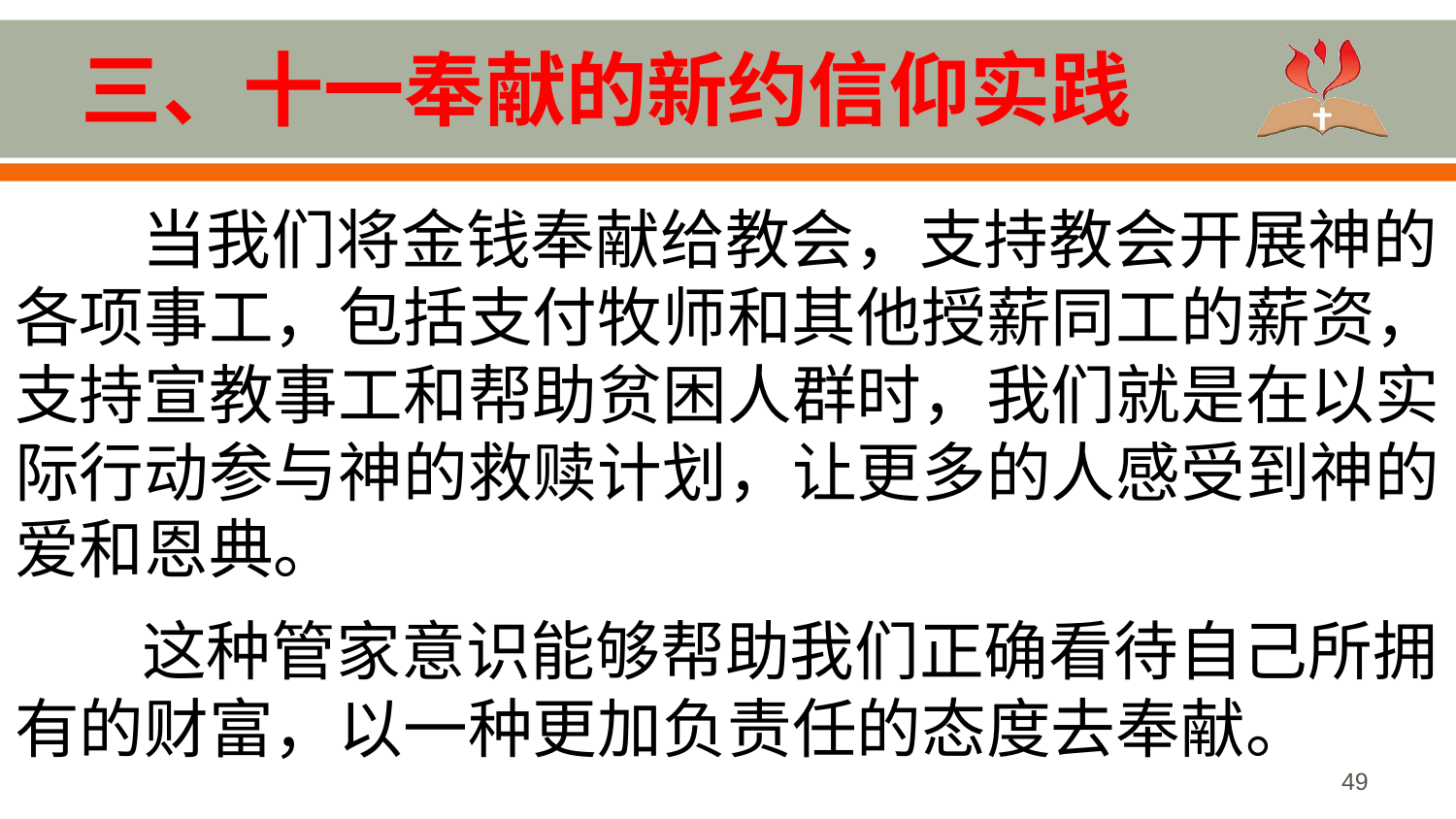

# 三、十一奉献的新约信仰实践
当我们将金钱奉献给教会，支持教会开展神的各项事工，包括支付牧师和其他授薪同工的薪资，支持宣教事工和帮助贫困人群时，我们就是在以实际行动参与神的救赎计划，让更多的人感受到神的爱和恩典。
这种管家意识能够帮助我们正确看待自己所拥有的财富，以一种更加负责任的态度去奉献。

49